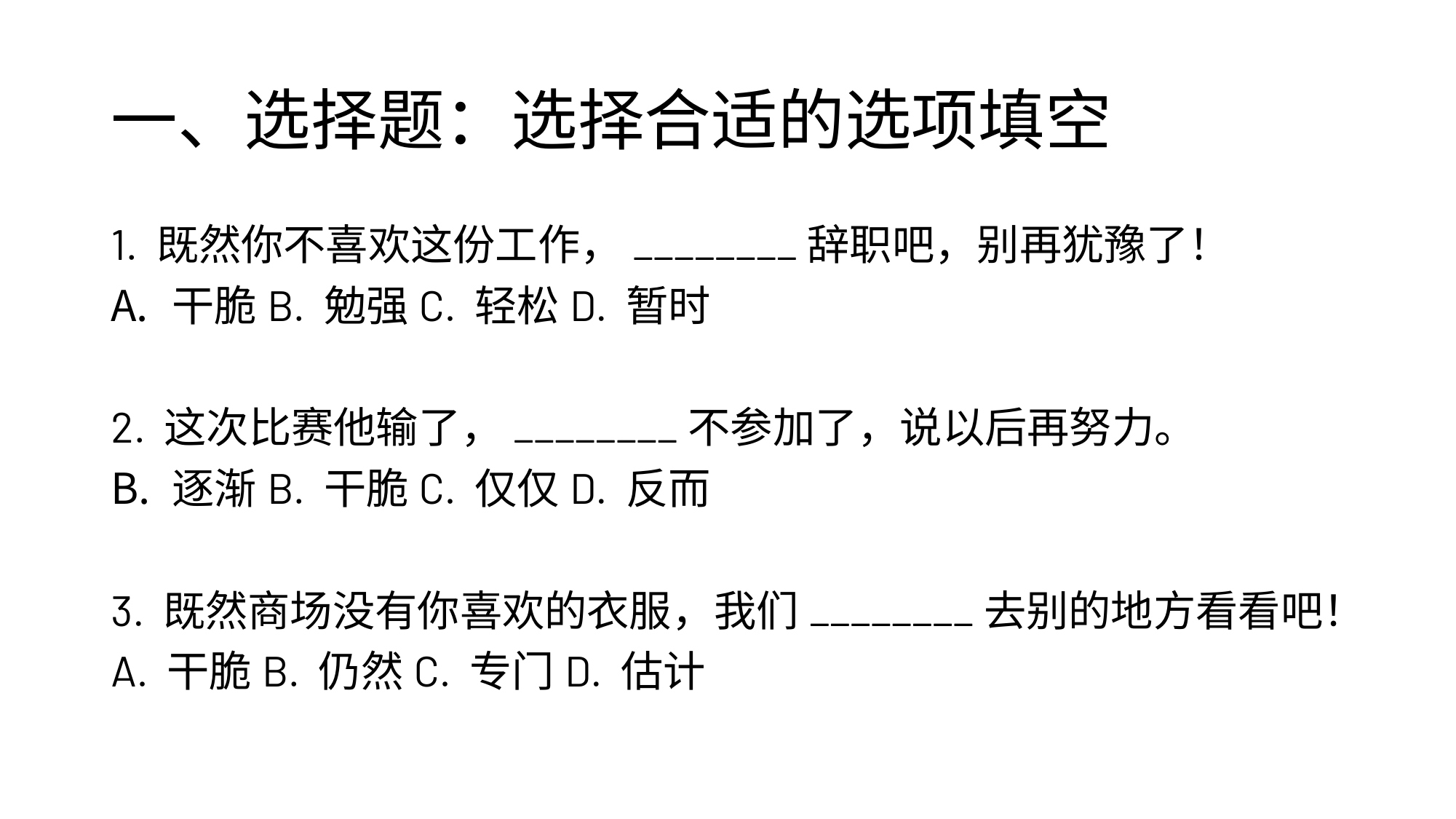

# 一、选择题：选择合适的选项填空
1. 既然你不喜欢这份工作，________辞职吧，别再犹豫了！
干脆B. 勉强C. 轻松D. 暂时

2. 这次比赛他输了，________不参加了，说以后再努力。
逐渐B. 干脆C. 仅仅D. 反而

3. 既然商场没有你喜欢的衣服，我们________去别的地方看看吧！
A. 干脆B. 仍然C. 专门D. 估计